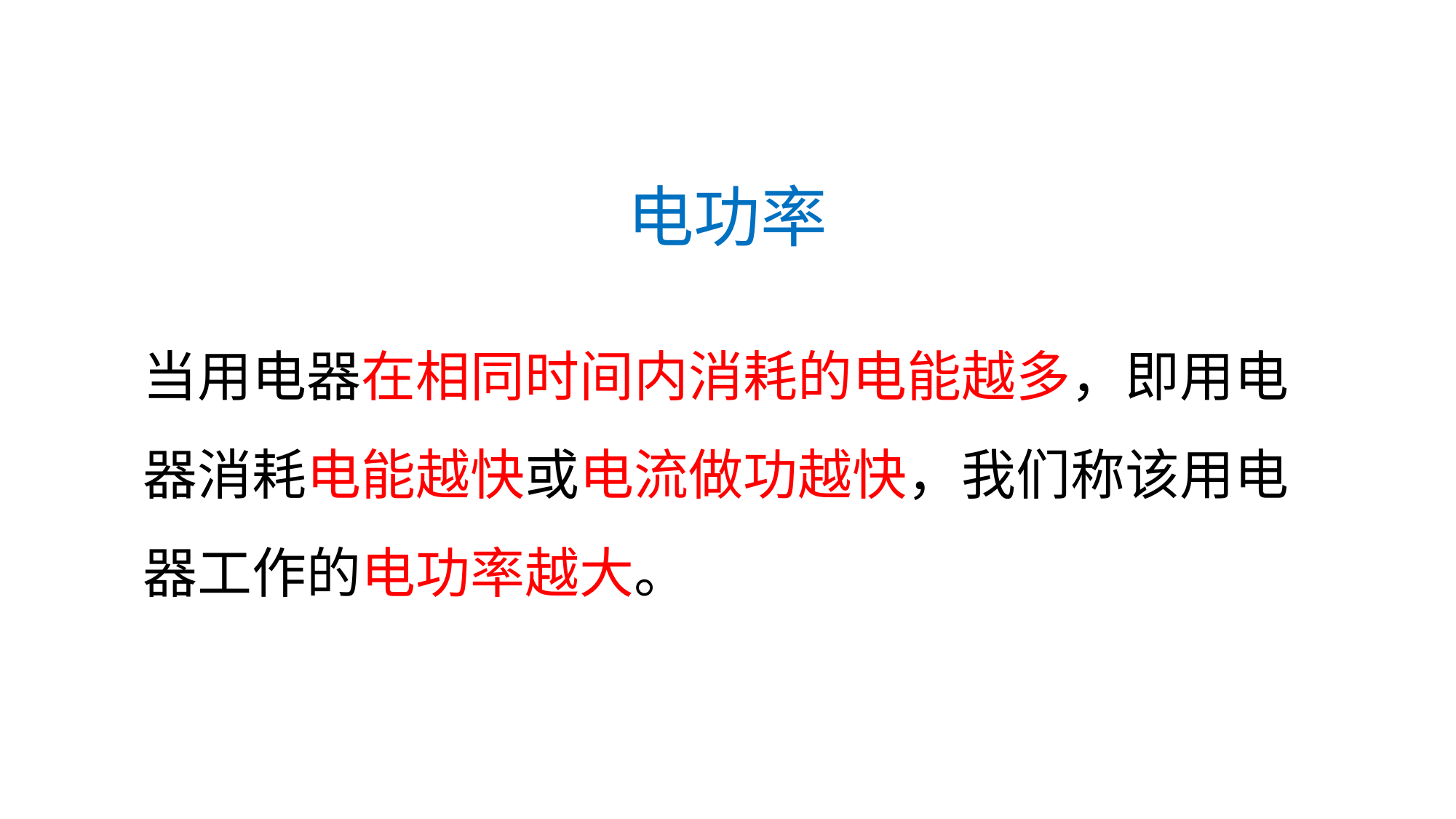

电功率

当用电器在相同时间内消耗的电能越多，即用电器消耗电能越快或电流做功越快，我们称该用电器工作的电功率越大。